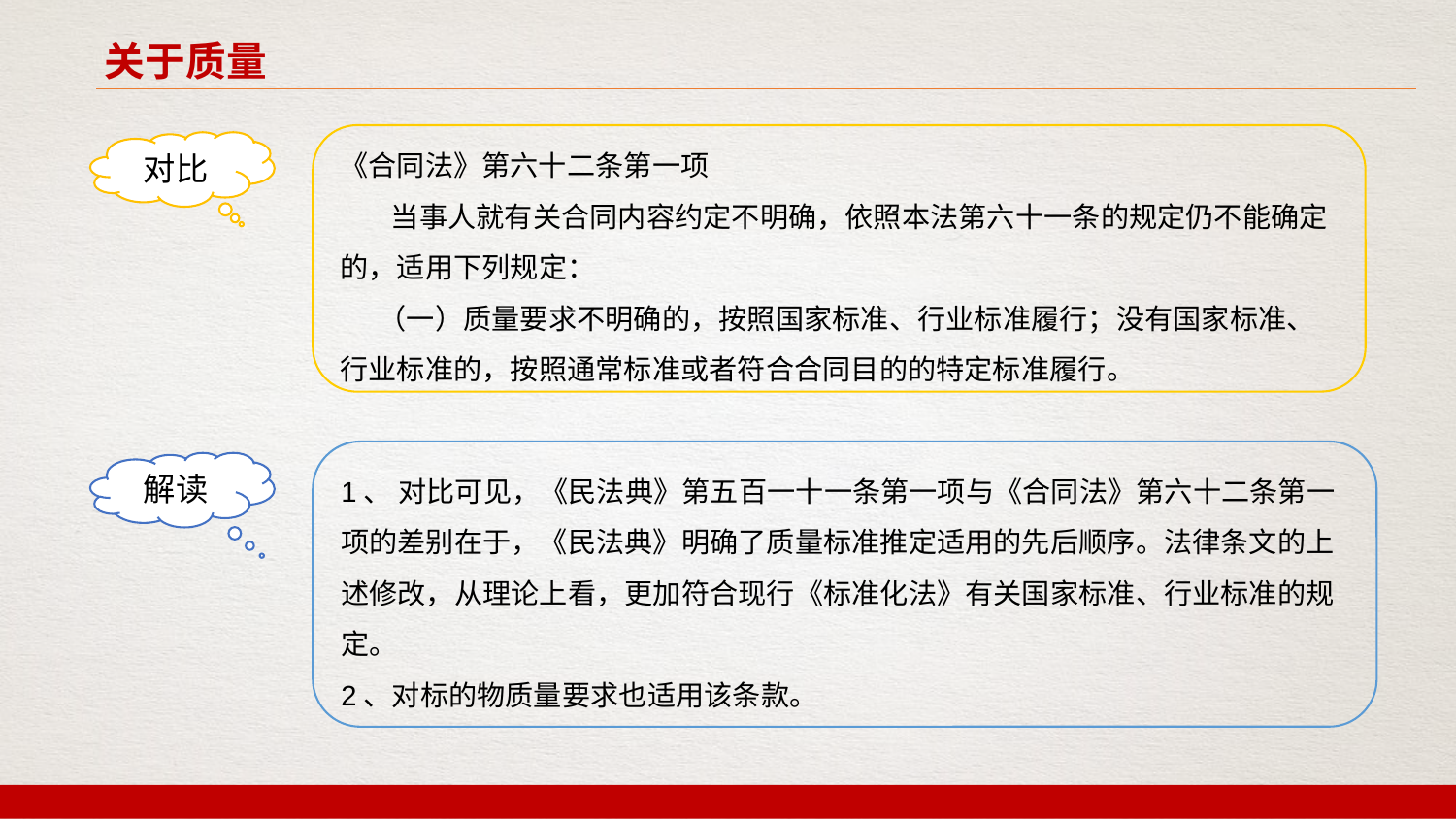

关于质量
《合同法》第六十二条第一项
       当事人就有关合同内容约定不明确，依照本法第六十一条的规定仍不能确定的，适用下列规定：
     （一）质量要求不明确的，按照国家标准、行业标准履行；没有国家标准、行业标准的，按照通常标准或者符合合同目的的特定标准履行。
对比

1、 对比可见，《民法典》第五百一十一条第一项与《合同法》第六十二条第一项的差别在于，《民法典》明确了质量标准推定适用的先后顺序。法律条文的上述修改，从理论上看，更加符合现行《标准化法》有关国家标准、行业标准的规定。
2、对标的物质量要求也适用该条款。
解读